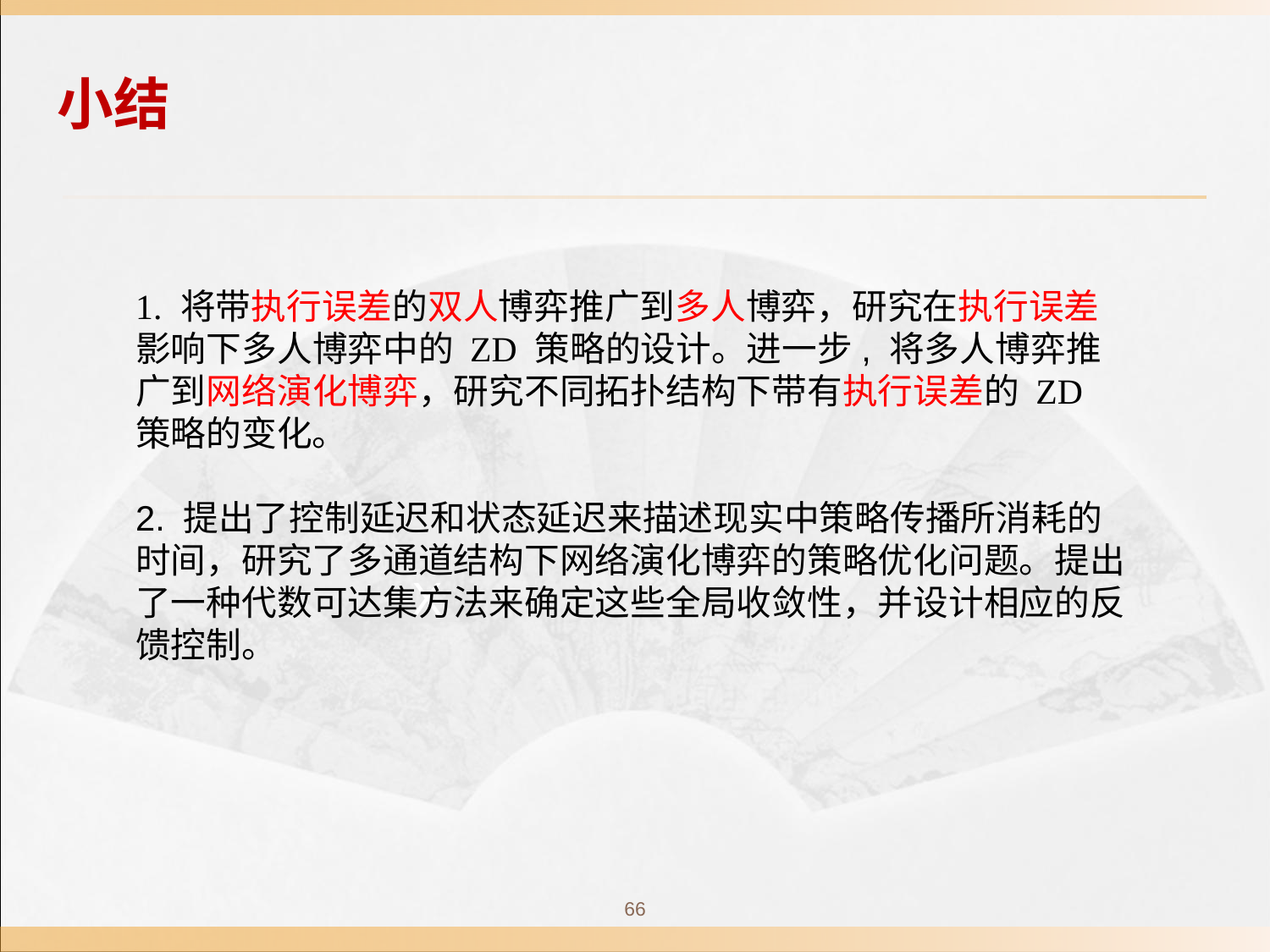

小结
1. 将带执行误差的双人博弈推广到多人博弈，研究在执行误差影响下多人博弈中的 ZD 策略的设计。进一步, 将多人博弈推广到网络演化博弈，研究不同拓扑结构下带有执行误差的 ZD 策略的变化。

2. 提出了控制延迟和状态延迟来描述现实中策略传播所消耗的时间，研究了多通道结构下网络演化博弈的策略优化问题。提出了一种代数可达集方法来确定这些全局收敛性，并设计相应的反馈控制。

X

66